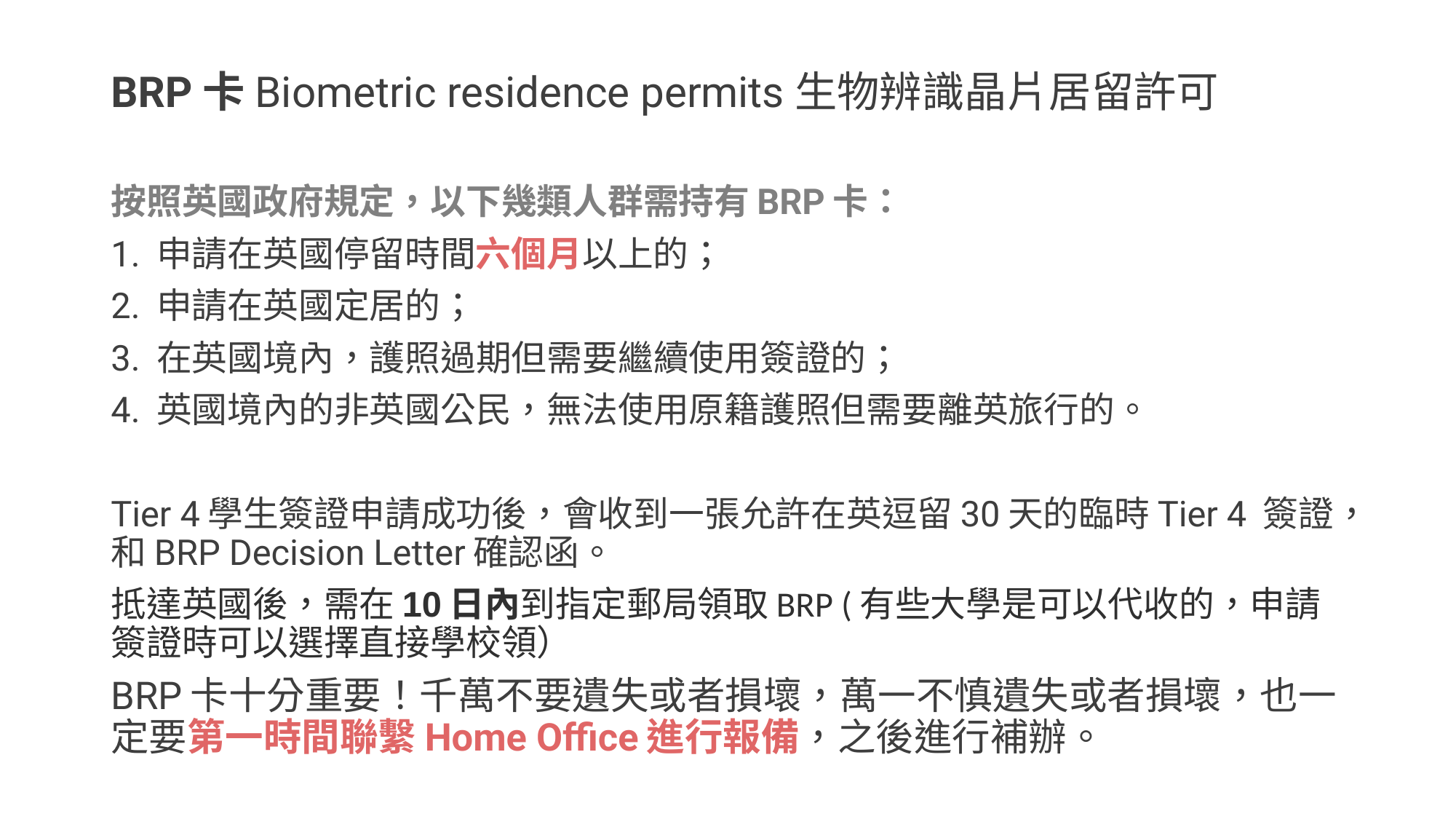

# BRP卡Biometric residence permits生物辨識晶片居留許可
按照英國政府規定，以下幾類人群需持有BRP卡：
1. 申請在英國停留時間六個月以上的；
2. 申請在英國定居的；
3. 在英國境內，護照過期但需要繼續使用簽證的；
4. 英國境內的非英國公民，無法使用原籍護照但需要離英旅行的。

Tier 4學生簽證申請成功後，會收到一張允許在英逗留30天的臨時Tier 4 簽證，和BRP Decision Letter確認函。
抵達英國後，需在10日內到指定郵局領取BRP (有些大學是可以代收的，申請簽證時可以選擇直接學校領）
BRP卡十分重要！千萬不要遺失或者損壞，萬一不慎遺失或者損壞，也一定要第一時間聯繫Home Office進行報備，之後進行補辦。